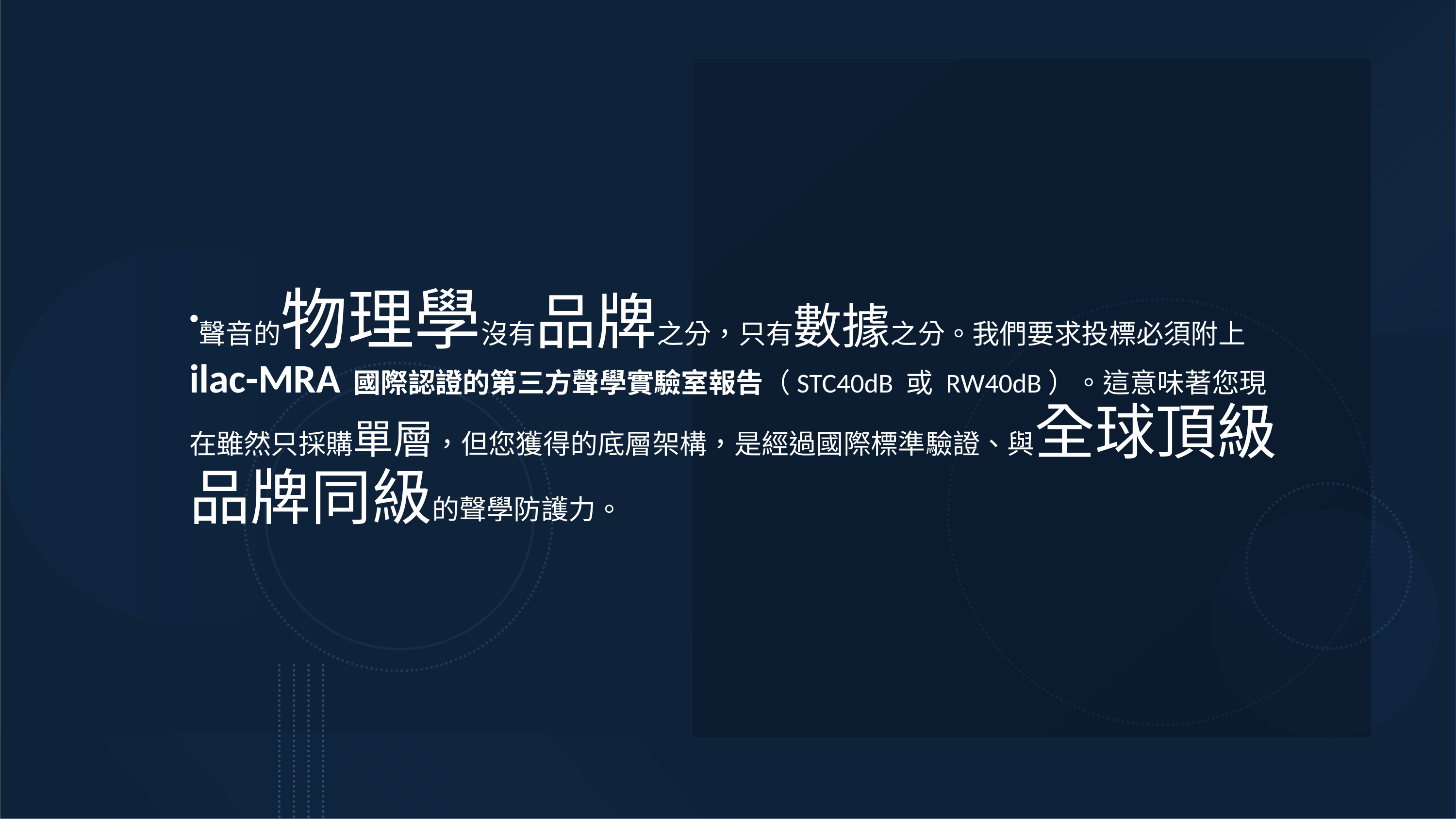

聲音的物理學沒有品牌之分，只有數據之分。我們要求投標必須附上 ilac-MRA 國際認證的第三方聲學實驗室報告（STC40dB 或 RW40dB）。這意味著您現在雖然只採購單層，但您獲得的底層架構，是經過國際標準驗證、與全球頂級品牌同級的聲學防護力。